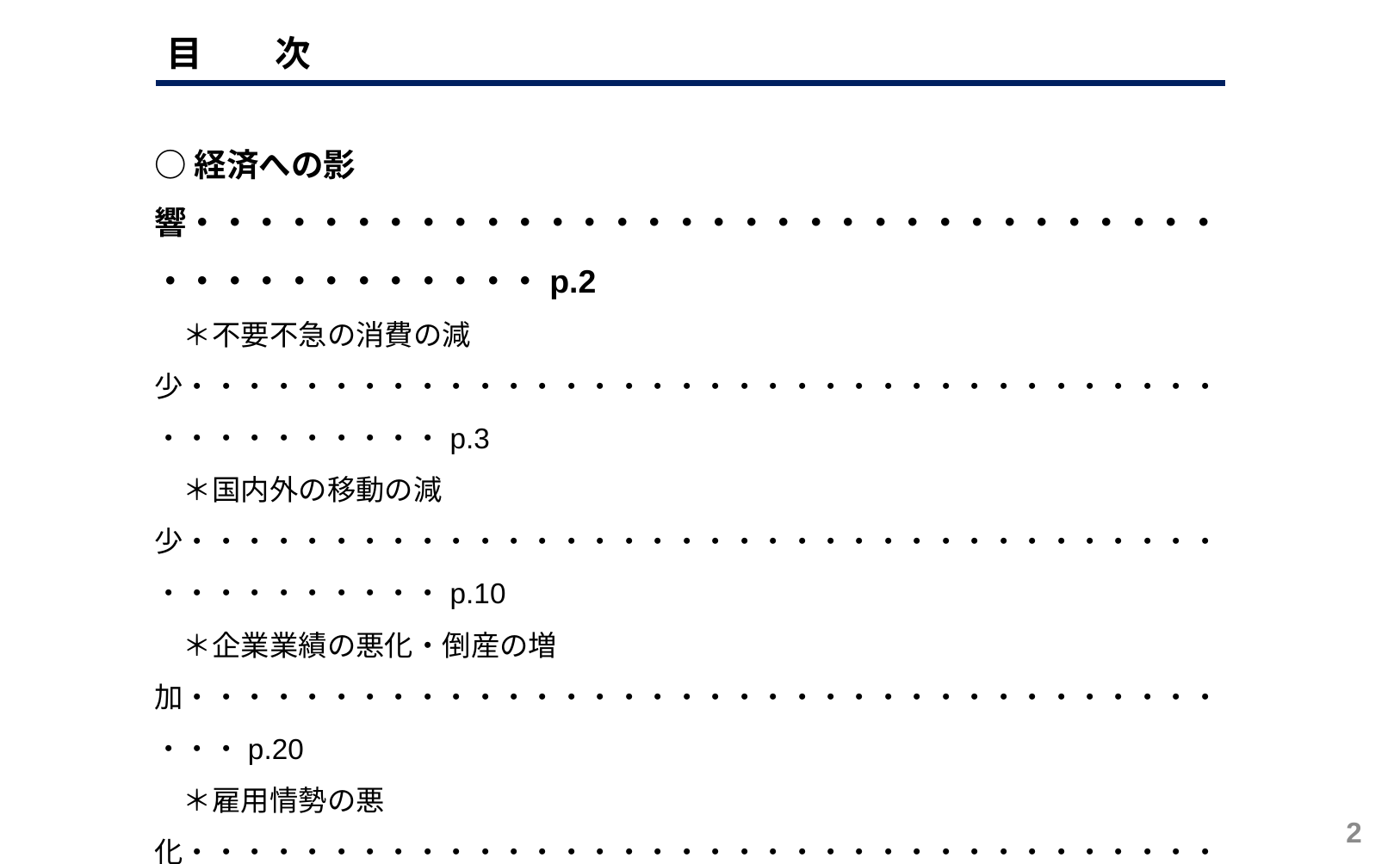

目　　次

○経済への影響・・・・・・・・・・・・・・・・・・・・・・・・・・・・・・・・・・・・・・・・・・・・p.2
　＊不要不急の消費の減少・・・・・・・・・・・・・・・・・・・・・・・・・・・・・・・・・・・・・・・・・・・・・・p.3
　＊国内外の移動の減少・・・・・・・・・・・・・・・・・・・・・・・・・・・・・・・・・・・・・・・・・・・・・・p.10
　＊企業業績の悪化・倒産の増加・・・・・・・・・・・・・・・・・・・・・・・・・・・・・・・・・・・・・・・p.20
　＊雇用情勢の悪化・・・・・・・・・・・・・・・・・・・・・・・・・・・・・・・・・・・・・・・・・・・p.34
　＊所得の減少・・・・・・・・・・・・・・・・・・・・・・・・・・・・・・・・・・・・・・・・・・・p.41

○社会への影響・・・・・・・・・・・・・・・・・・・・・・・・・・・・・・・・・・・・・・・・p.44
　＊長期間の休校・・・・・・・・・・・・・・・・・・・・・・・・・・・・・・・・・・・・・・・・・・・p.45
　＊非接触型サービスの増加・・・・・・・・・・・・・・・・・・・・・・・・・・・・・・・・・・・・p.47
　＊働き方の変化・・・・・・・・・・・・・・・・・・・・・・・・・・・・・・・・・・・・・・・・・・・p.50
　＊府民の健康への影響・・・・・・・・・・・・・・・・・・・・・・・・・・・・・・・・・・・・p.56
2